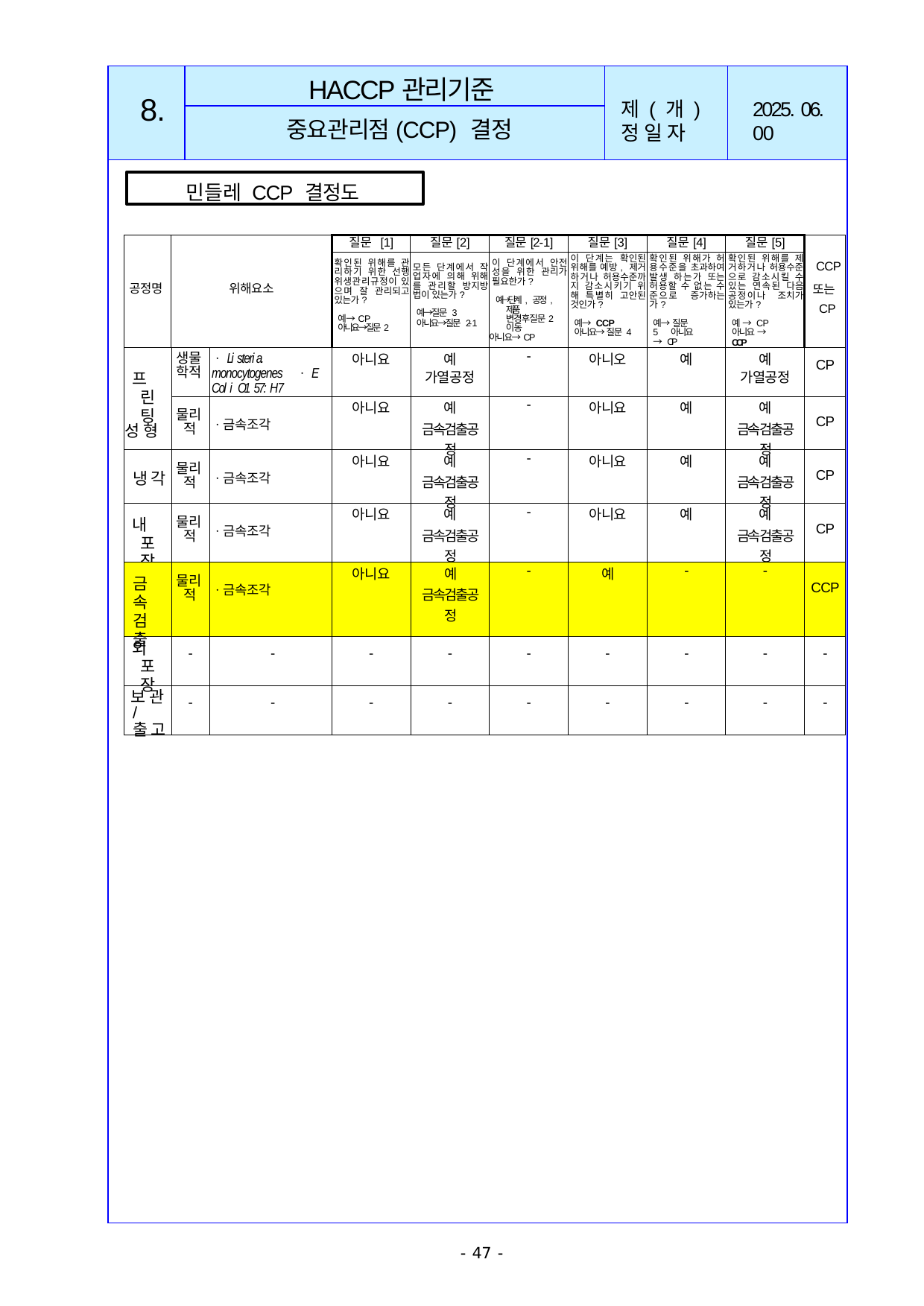

|  |  |  |  |
| --- | --- | --- | --- |
|  |  |  |  |
|  |  |  |  |
HACCP관리기준
8.
제 ( 개 ) 정 일 자
2025. 06. 00
중요관리점(CCP) 결정
민들레 CCP 결정도
| 공정명 | 위해요소 |  | 질문 [1] | 질문[2] | 질문[2-1] | 질문[3] | 질문[4] | 질문[5] | CCP 또는 CP |
| --- | --- | --- | --- | --- | --- | --- | --- | --- | --- |
|  |  |  | 확인된 위해를 관 리하기 위한 선행 위생관리규정이 있 으며 잘 관리되고 있는가? 예→CP 아니요→질문2 | 모든 단계에서 작 업자에 의해 위해 를 관리할 방지방 법이 있는가? 예→질문 3 아니요→질문 2-1 | 이 단계에서 안전 성을 위한 관리가 필요한가? 예→단계, 공정, 제품 변경후질문2 이동 아니요→CP | 이 단계는 확인된 위해를 예방, 제거 하거나 허용수준까 지 감소시키기 위 해 특별히 고안된 것인가? 예→ CCP 아니요→ 질문 4 | 확인된 위해가 허 용수준을 초과하여 발생 하는가 또는 허용할 수 없는 수 준으로 증가하는 가? 예→ 질문 5 아니요→ CP | 확인된 위해를 제 거하거나 허용수준 으로 감소시킬 수 있는 연속된 다음 공정이나 조치가 있는가? 예 → CP 아니요 → CCP |  |
| 프 린 팅 성 형 | 생물 학적 | ㆍLi steri a. monocytogenes ㆍE Col i O1 57: H7 | 아니요 | 예 가열공정 | - | 아니오 | 예 | 예 가열공정 | CP |
|  | 물리 적 | ㆍ금속조각 | 아니요 | 예 금속검출공 정 | - | 아니요 | 예 | 예 금속검출공 정 | CP |
| 냉 각 | 물리 적 | ㆍ금속조각 | 아니요 | 예 금속검출공 정 | - | 아니요 | 예 | 예 금속검출공 정 | CP |
| 내 포 장 | 물리 적 | ㆍ금속조각 | 아니요 | 예 금속검출공 정 | - | 아니요 | 예 | 예 금속검출공 정 | CP |
| 금 속 검 출 | 물리 적 | ㆍ금속조각 | 아니요 | 예 금속검출공 정 | - | 예 | - | - | CCP |
| 외 포 장 | - | - | - | - | - | - | - | - | - |
| 보 관/ 출 고 | - | - | - | - | - | - | - | - | - |
- 47 -